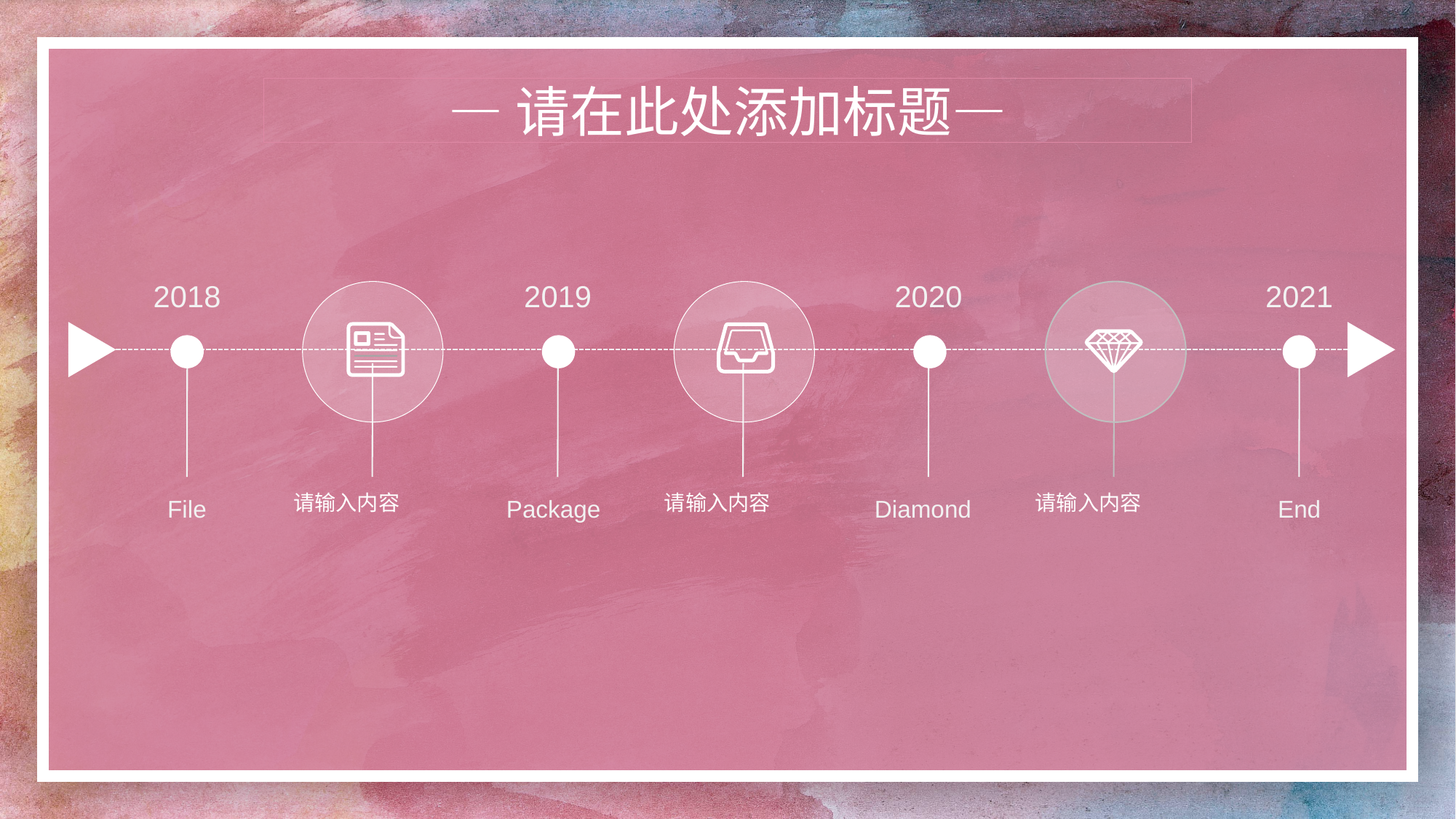

—请在此处添加标题—
2018
2019
2020
2021

请输入内容
请输入内容
请输入内容
File
Package
Diamond
End